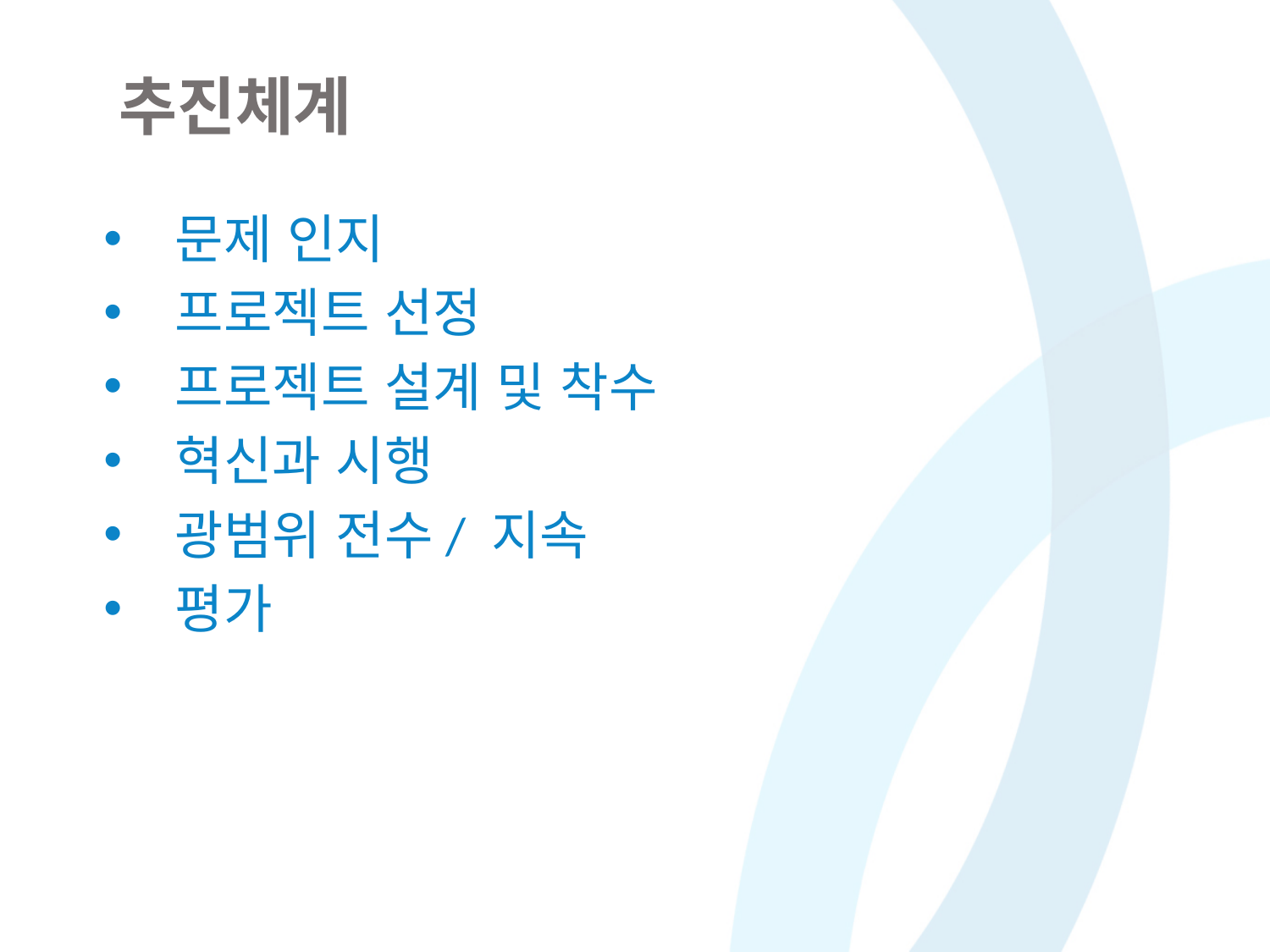

추진체계
문제 인지
프로젝트 선정
프로젝트 설계 및 착수
혁신과 시행
광범위 전수/ 지속
평가